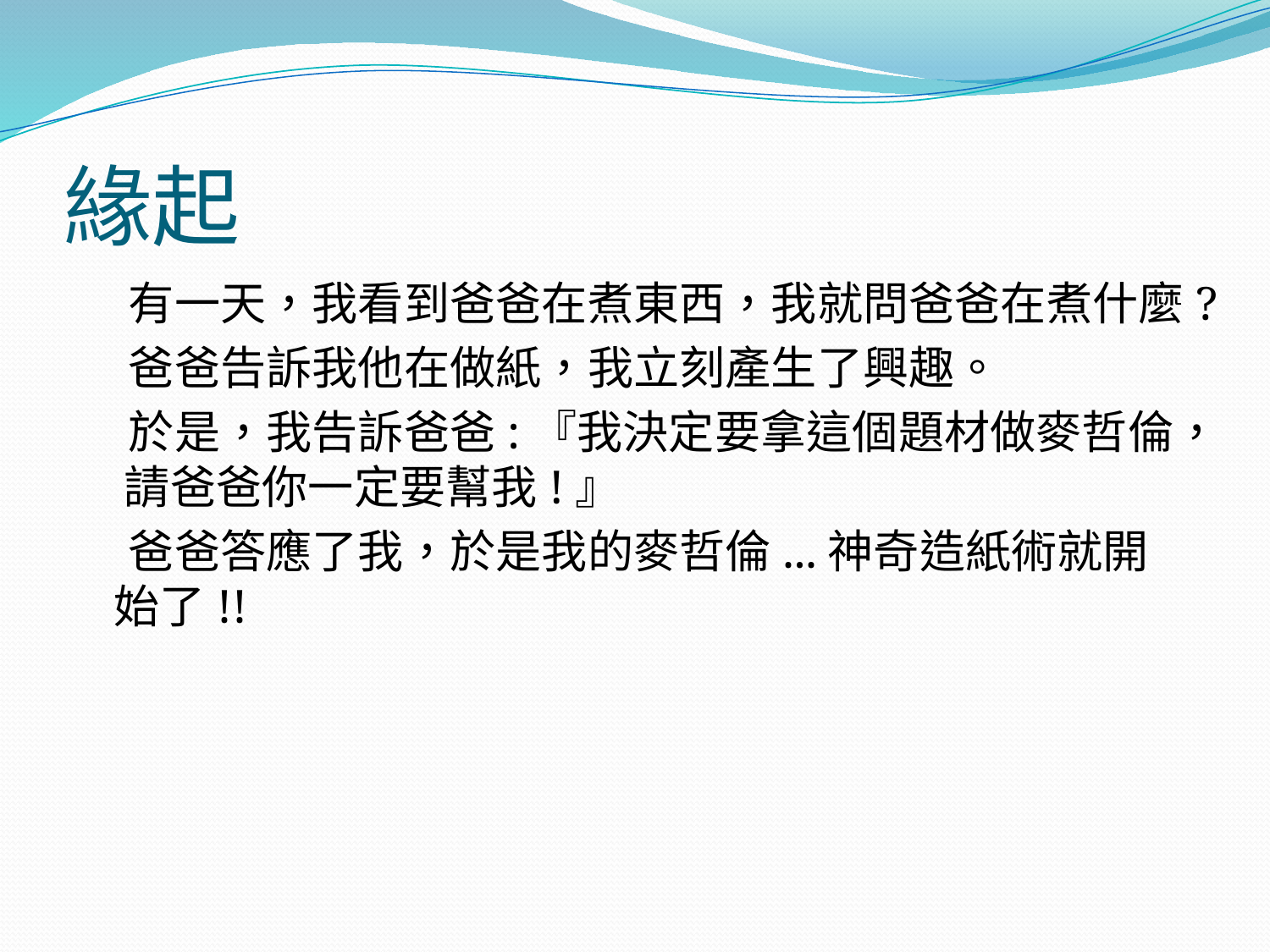

# 緣起
    有一天，我看到爸爸在煮東西，我就問爸爸在煮什麼?
    爸爸告訴我他在做紙，我立刻產生了興趣。
    於是，我告訴爸爸:『我決定要拿這個題材做麥哲倫， 請爸爸你一定要幫我!』
    爸爸答應了我，於是我的麥哲倫...神奇造紙術就開始了!!